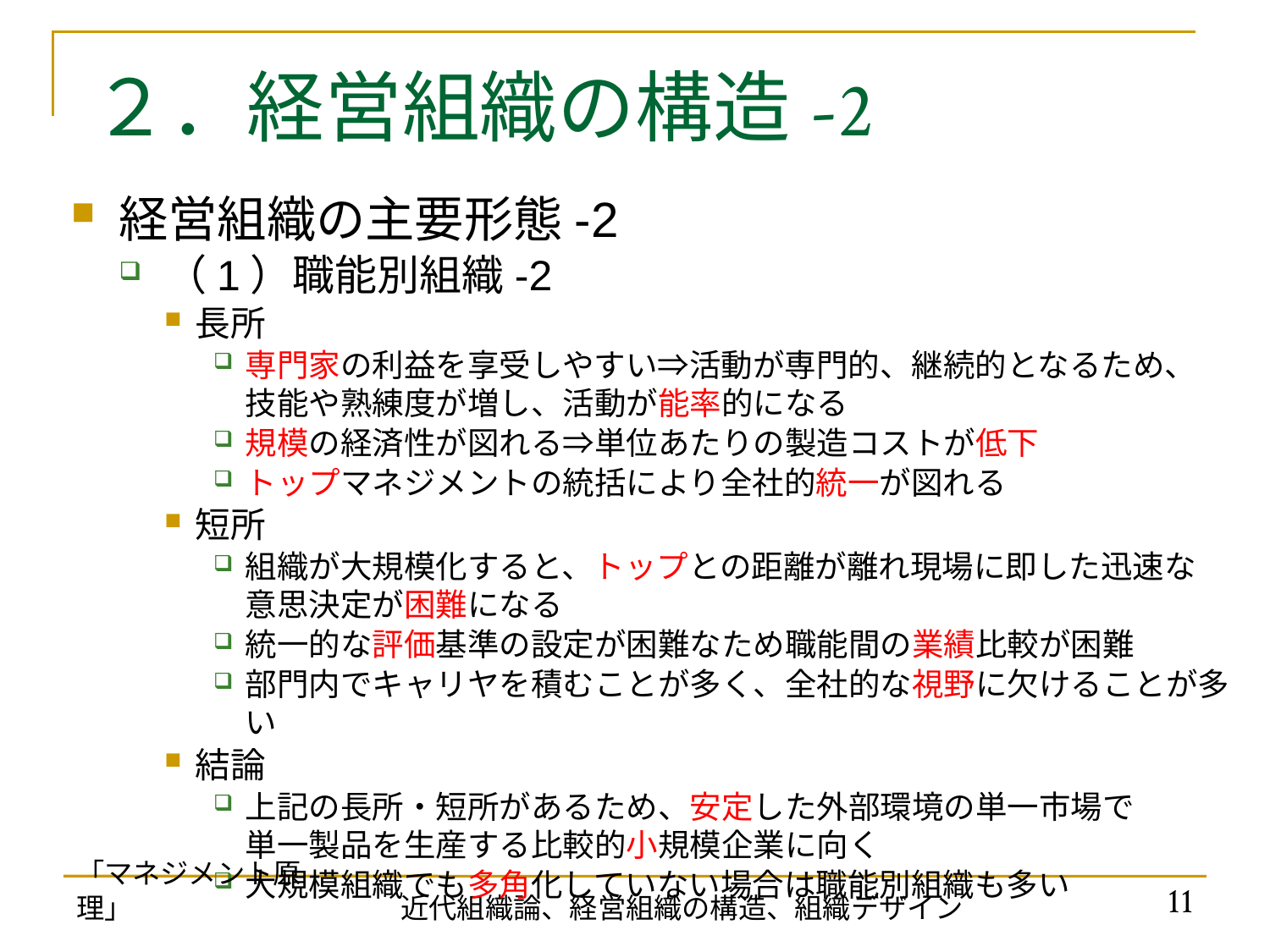

# ２．経営組織の構造-2
経営組織の主要形態-2
（1）職能別組織-2
長所
専門家の利益を享受しやすい⇒活動が専門的、継続的となるため、
技能や熟練度が増し、活動が能率的になる
規模の経済性が図れる⇒単位あたりの製造コストが低下
トップマネジメントの統括により全社的統一が図れる
短所
組織が大規模化すると、トップとの距離が離れ現場に即した迅速な
意思決定が困難になる
統一的な評価基準の設定が困難なため職能間の業績比較が困難
部門内でキャリヤを積むことが多く、全社的な視野に欠けることが多い
結論
上記の長所・短所があるため、安定した外部環境の単一市場で
単一製品を生産する比較的小規模企業に向く
大規模組織でも多角化していない場合は職能別組織も多い

「マネジメント原理」
11
近代組織論、経営組織の構造、組織デザイン